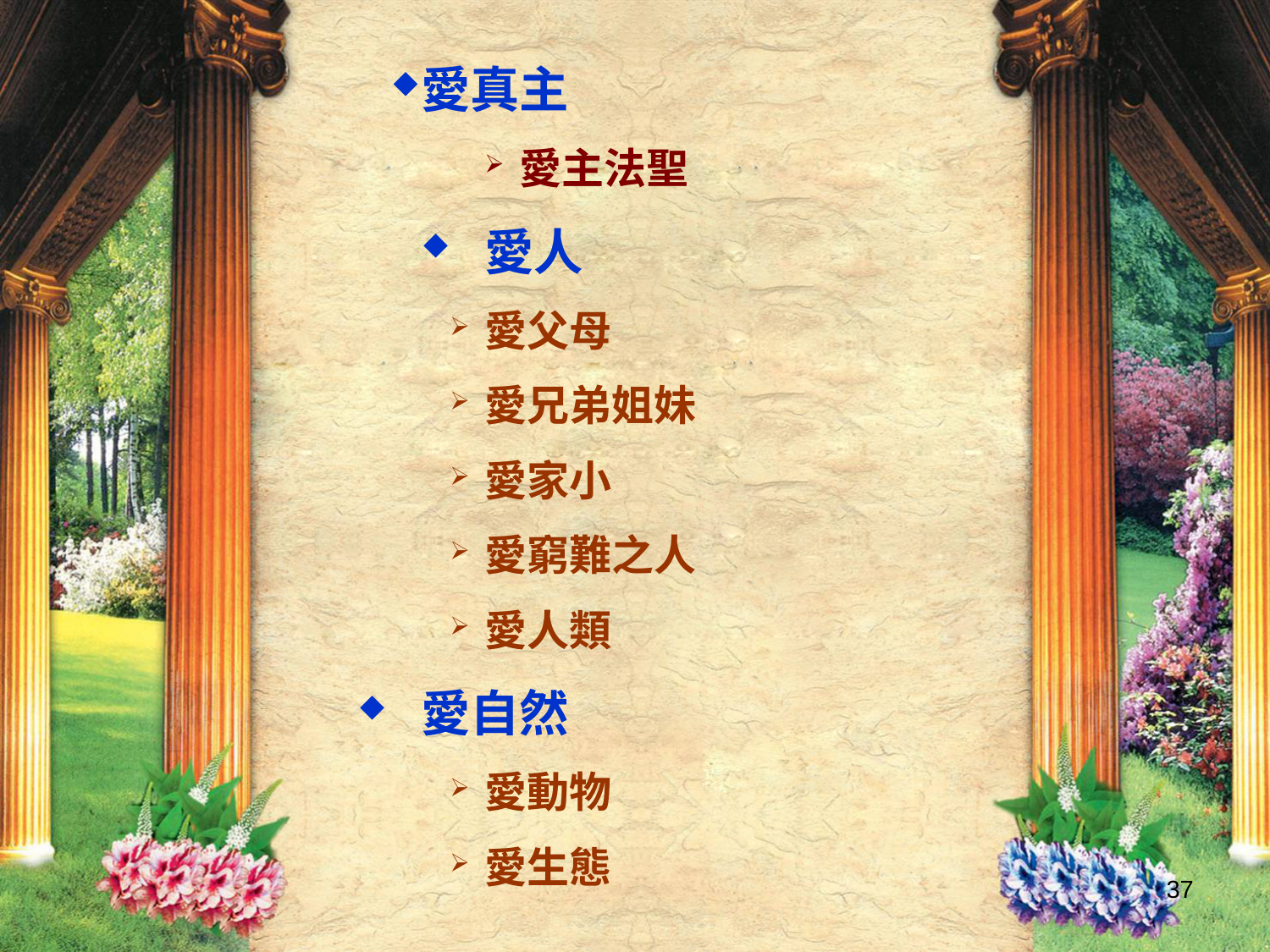

愛真主
愛主法聖
愛人
愛父母
愛兄弟姐妹
愛家小
愛窮難之人
愛人類
愛自然
愛動物
愛生態
37